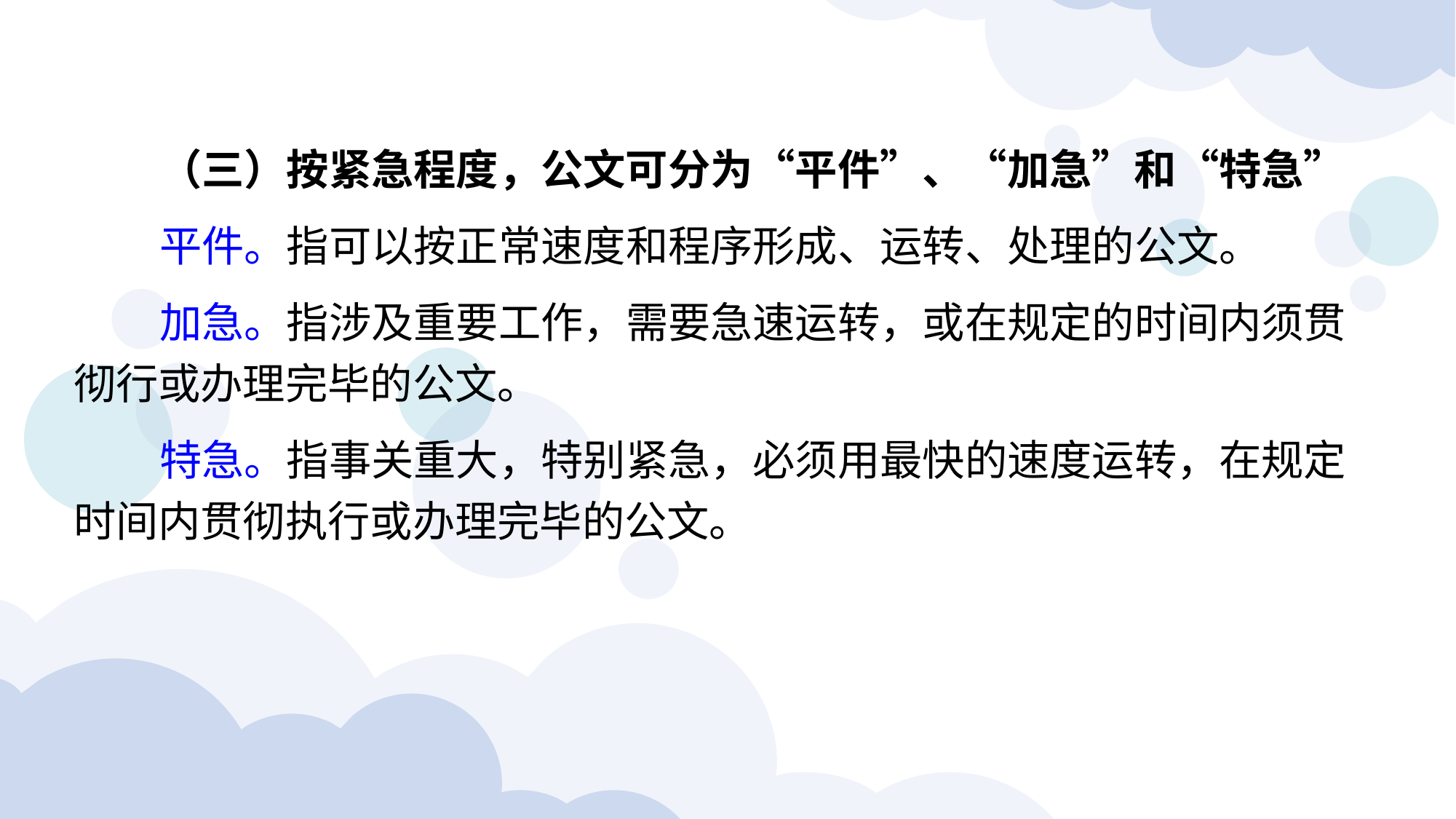

（三）按紧急程度，公文可分为“平件”、“加急”和“特急”
平件。指可以按正常速度和程序形成、运转、处理的公文。
加急。指涉及重要工作，需要急速运转，或在规定的时间内须贯彻行或办理完毕的公文。
特急。指事关重大，特别紧急，必须用最快的速度运转，在规定时间内贯彻执行或办理完毕的公文。